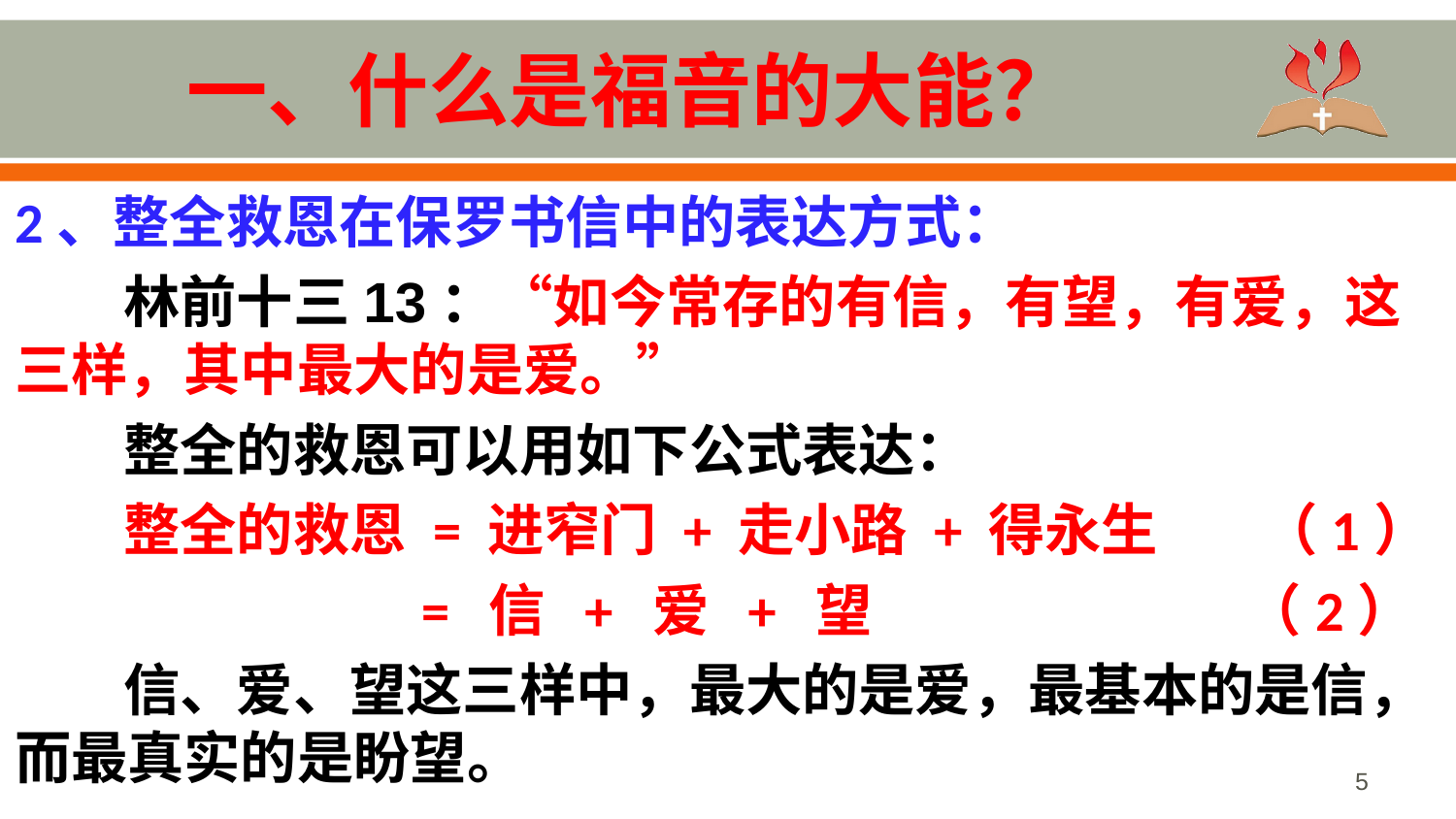

# 一、什么是福音的大能？
2、整全救恩在保罗书信中的表达方式：
林前十三13：“如今常存的有信，有望，有爱，这三样，其中最大的是爱。”
整全的救恩可以用如下公式表达：
整全的救恩 = 进窄门 + 走小路 + 得永生        （1）
		         =  信  +  爱  +  望                             （2）
信、爱、望这三样中，最大的是爱，最基本的是信，而最真实的是盼望。

5